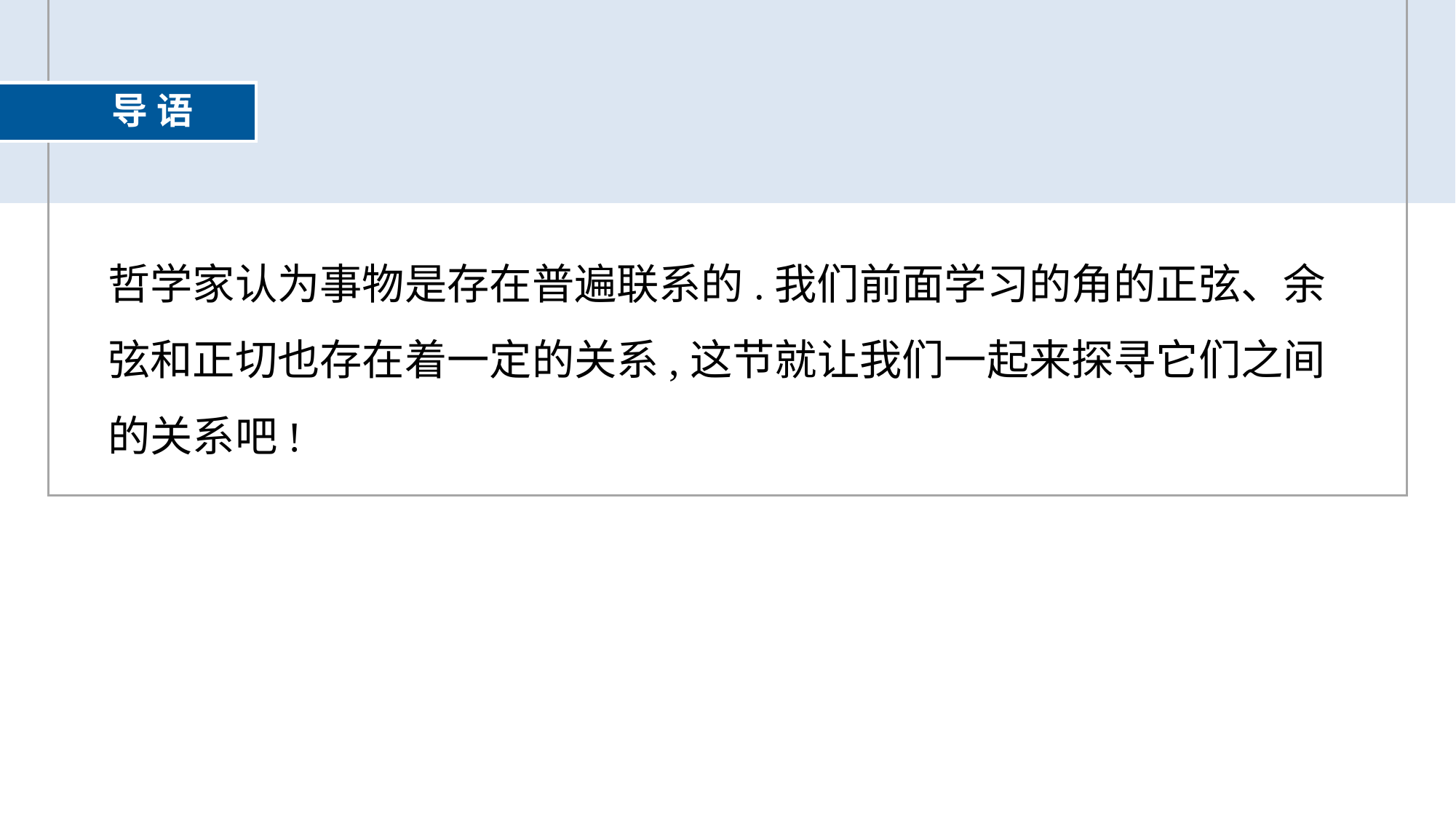

导 语

哲学家认为事物是存在普遍联系的.我们前面学习的角的正弦、余弦和正切也存在着一定的关系,这节就让我们一起来探寻它们之间的关系吧!